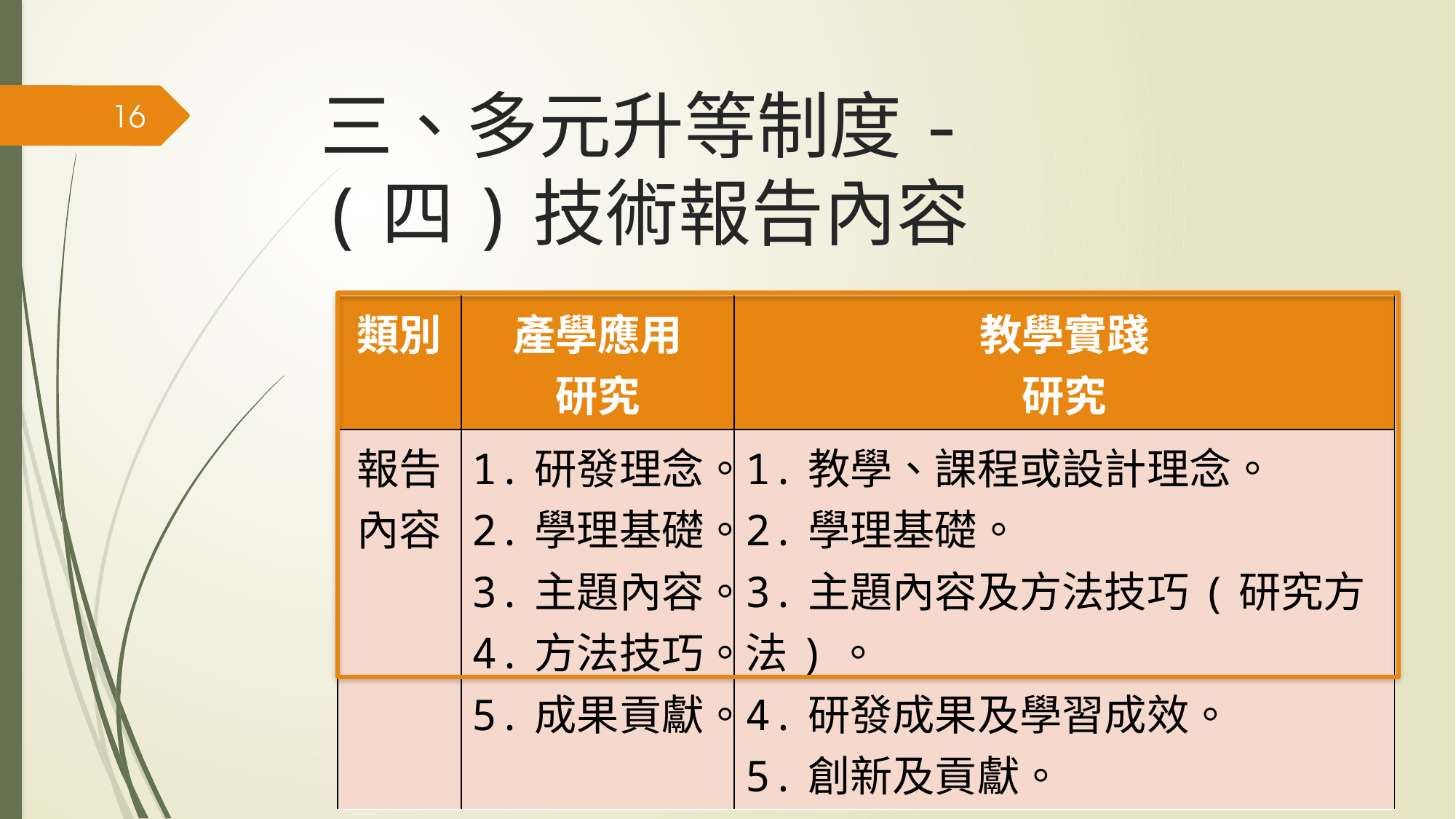

# 三、多元升等制度- (四)技術報告內容
16

| 類別 | 產學應用 研究 | 教學實踐 研究 |
| --- | --- | --- |
| 報告內容 | 1.研發理念。 2.學理基礎。 3.主題內容。 4.方法技巧。 5.成果貢獻。 | 1.教學、課程或設計理念。 2.學理基礎。 3.主題內容及方法技巧(研究方法)。 4.研發成果及學習成效。 5.創新及貢獻。 |